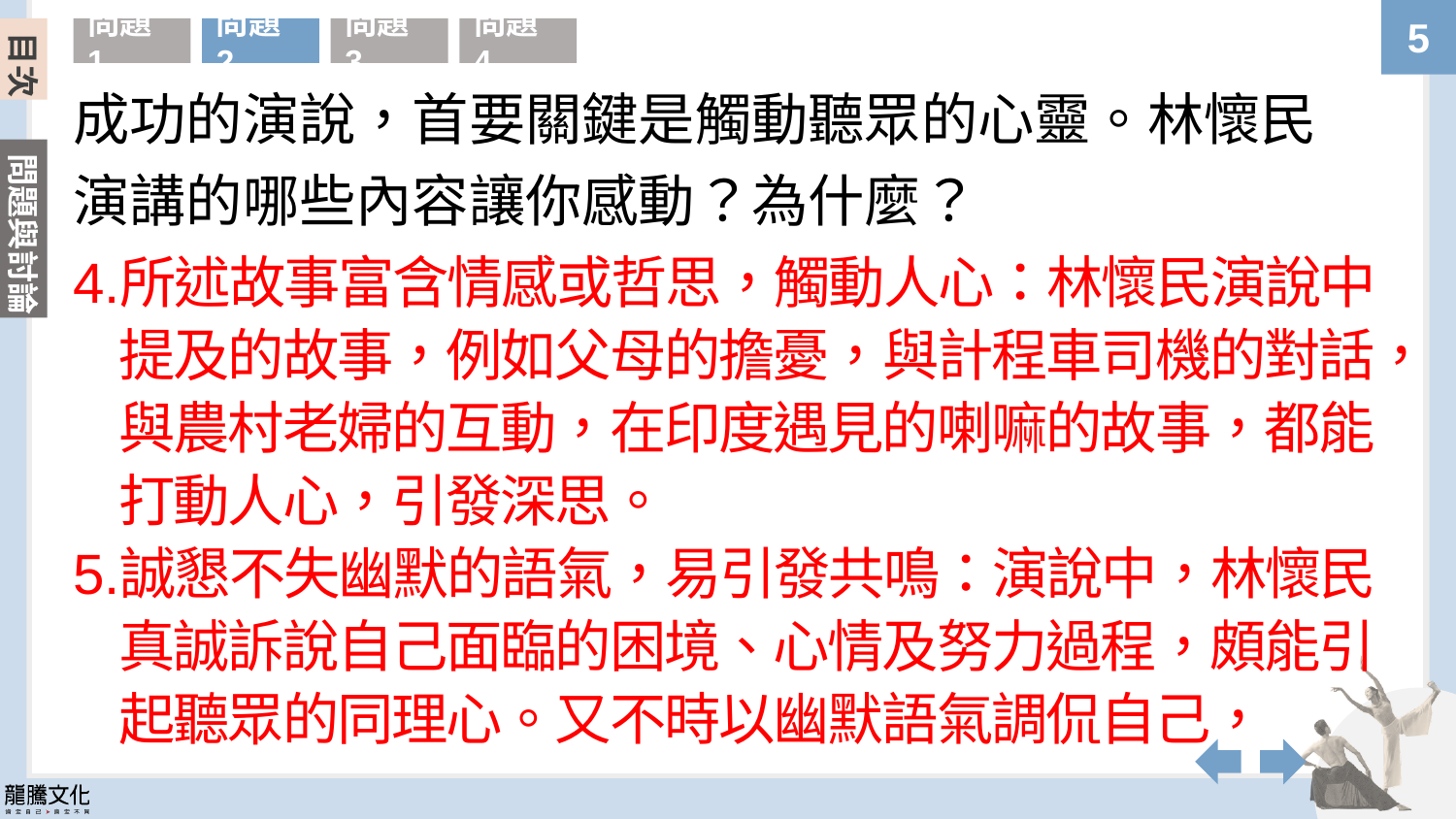

目次
問題1
問題2
問題3
問題4
成功的演說，首要關鍵是觸動聽眾的心靈。林懷民演講的哪些內容讓你感動？為什麼？
所述故事富含情感或哲思，觸動人心：林懷民演說中提及的故事，例如父母的擔憂，與計程車司機的對話，與農村老婦的互動，在印度遇見的喇嘛的故事，都能打動人心，引發深思。
誠懇不失幽默的語氣，易引發共鳴：演說中，林懷民真誠訴說自己面臨的困境、心情及努力過程，頗能引起聽眾的同理心。又不時以幽默語氣調侃自己，